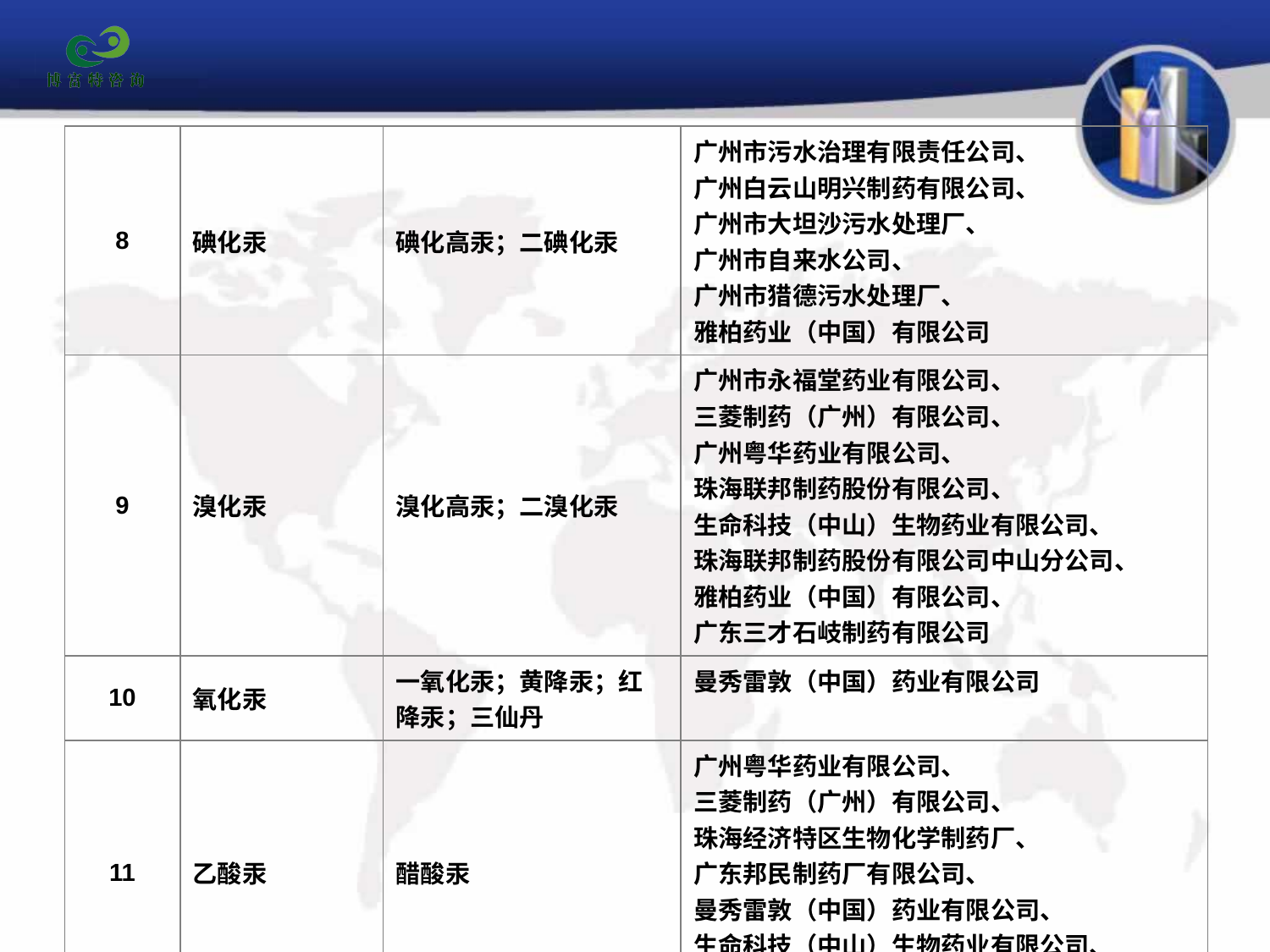

| 8 | 碘化汞 | 碘化高汞；二碘化汞 | 广州市污水治理有限责任公司、 广州白云山明兴制药有限公司、 广州市大坦沙污水处理厂、 广州市自来水公司、 广州市猎德污水处理厂、 雅柏药业（中国）有限公司 |
| --- | --- | --- | --- |
| 9 | 溴化汞 | 溴化高汞；二溴化汞 | 广州市永福堂药业有限公司、 三菱制药（广州）有限公司、 广州粤华药业有限公司、 珠海联邦制药股份有限公司、 生命科技（中山）生物药业有限公司、 珠海联邦制药股份有限公司中山分公司、 雅柏药业（中国）有限公司、 广东三才石岐制药有限公司 |
| 10 | 氧化汞 | 一氧化汞；黄降汞；红降汞；三仙丹 | 曼秀雷敦（中国）药业有限公司 |
| 11 | 乙酸汞 | 醋酸汞 | 广州粤华药业有限公司、 三菱制药（广州）有限公司、 珠海经济特区生物化学制药厂、 广东邦民制药厂有限公司、 曼秀雷敦（中国）药业有限公司、 生命科技（中山）生物药业有限公司、 雅柏药业（中国）有限公司 |